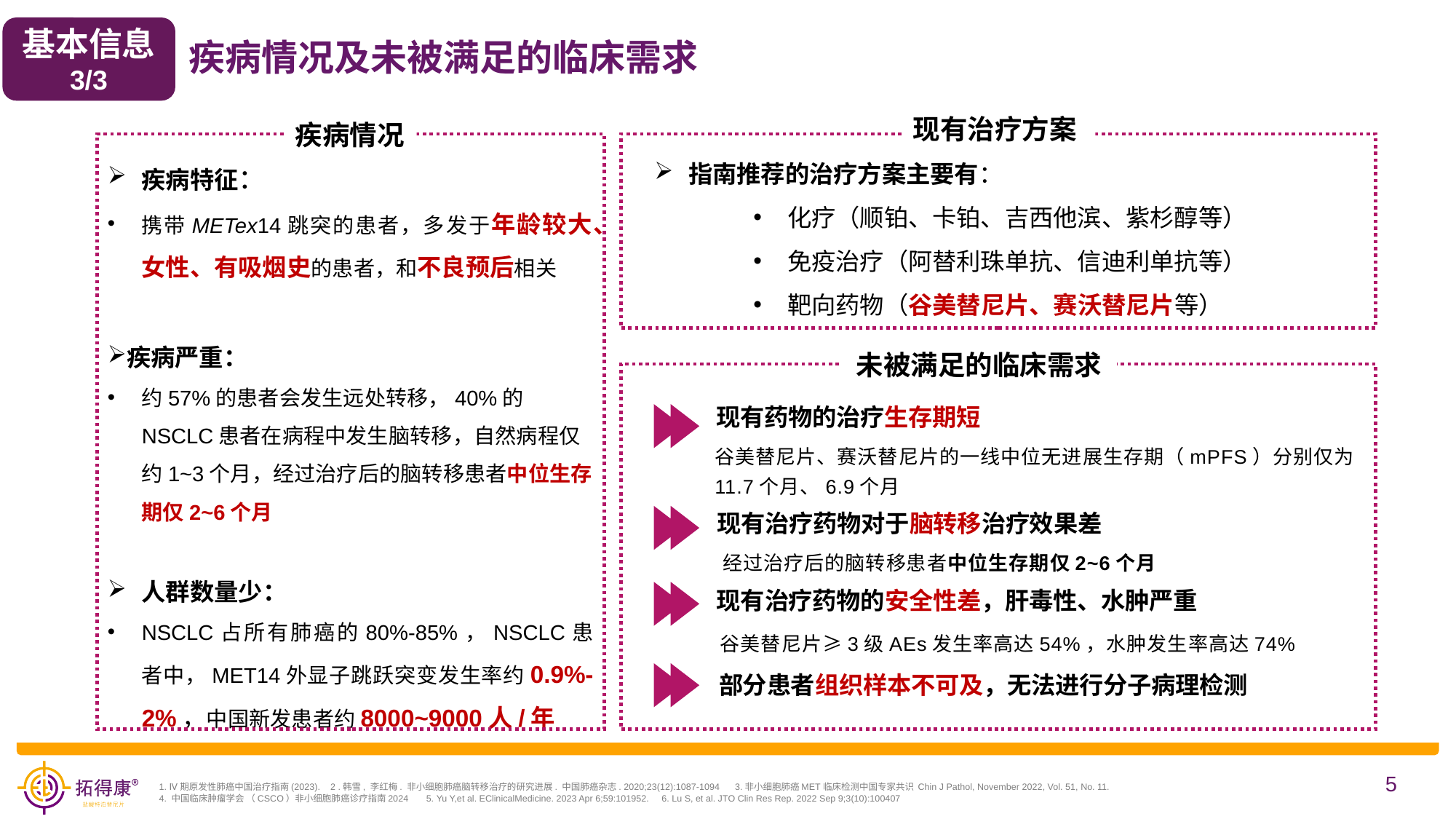

基本信息
3/3
疾病情况及未被满足的临床需求
疾病情况

现有治疗方案

指南推荐的治疗方案主要有：
化疗（顺铂、卡铂、吉西他滨、紫杉醇等）
免疫治疗（阿替利珠单抗、信迪利单抗等）
靶向药物（谷美替尼片、赛沃替尼片等）
疾病特征：
携带METex14跳突的患者，多发于年龄较大、女性、有吸烟史的患者，和不良预后相关

疾病严重：
约57%的患者会发生远处转移，40%的NSCLC患者在病程中发生脑转移，自然病程仅约1~3个月，经过治疗后的脑转移患者中位生存期仅2~6个月

人群数量少：
NSCLC占所有肺癌的80%-85%，NSCLC患者中，MET14外显子跳跃突变发生率约0.9%-2%，中国新发患者约8000~9000人/年
未被满足的临床需求
携带METex14跳突的患者表现为发病年龄偏大，女性较多，且易合并脑转移(20%~40%)，化疗及免疫治疗预后不佳。种种证据表明，METex14跳突与高侵袭性、抗肿瘤治疗的耐药性和不良预后相关
现有药物的治疗生存期短

谷美替尼片、赛沃替尼片的一线中位无进展生存期（mPFS）分别仅为11.7个月、6.9个月
现有治疗药物对于脑转移治疗效果差

经过治疗后的脑转移患者中位生存期仅2~6个月
现有治疗药物的安全性差，肝毒性、水肿严重

谷美替尼片≥3级AEs发生率高达54%，水肿发生率高达74%

部分患者组织样本不可及，无法进行分子病理检测
5
1. Ⅳ期原发性肺癌中国治疗指南(2023).    2 .韩雪, 李红梅. 非小细胞肺癌脑转移治疗的研究进展. 中国肺癌杂志. 2020;23(12):1087-1094      3.非小细胞肺癌MET临床检测中国专家共识 Chin J Pathol, November 2022, Vol. 51, No. 11.
4. 中国临床肿瘤学会 （CSCO）非小细胞肺癌诊疗指南2024       5. Yu Y,et al. EClinicalMedicine. 2023 Apr 6;59:101952.     6. Lu S, et al. JTO Clin Res Rep. 2022 Sep 9;3(10):100407